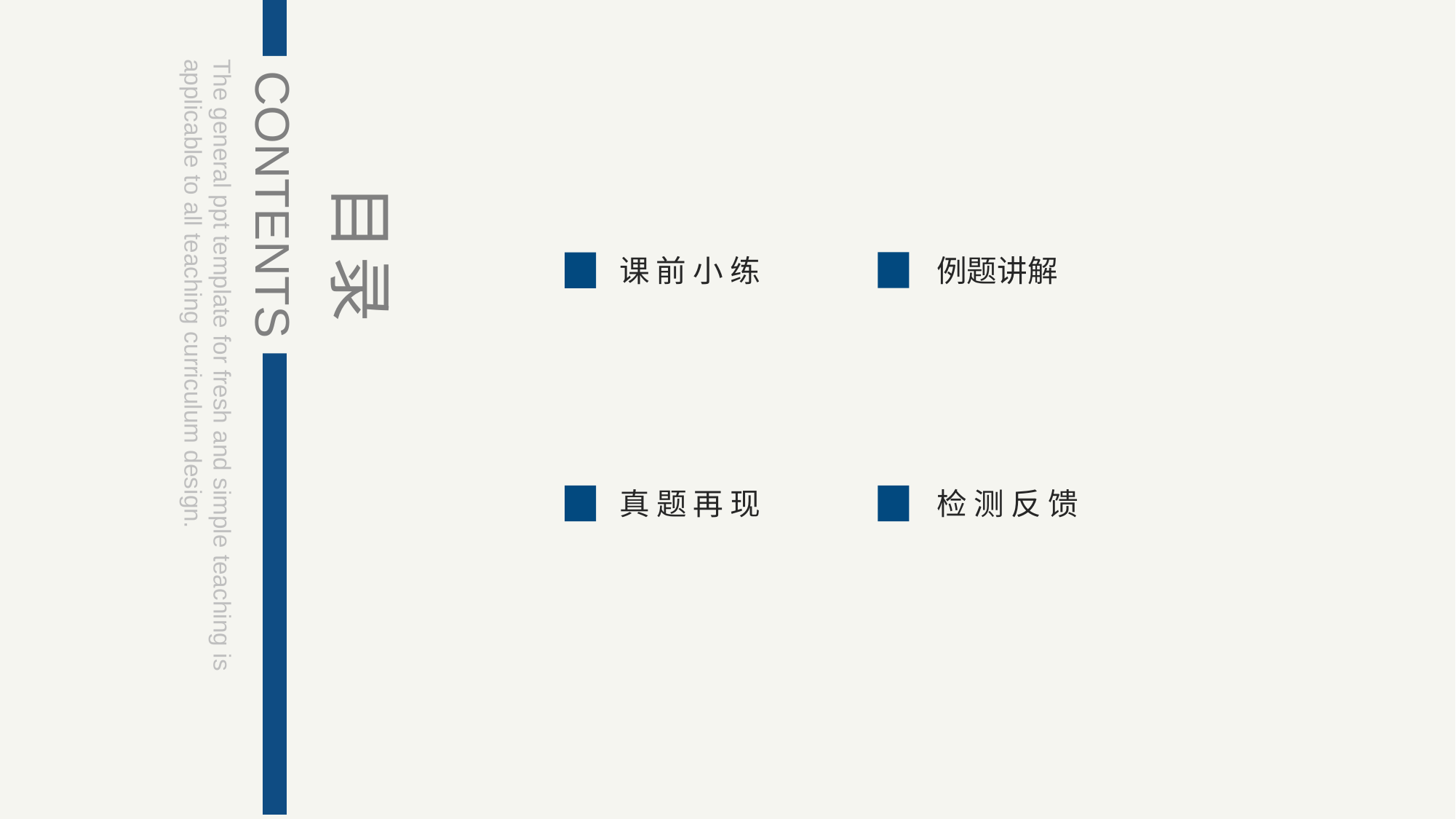

The general ppt template for fresh and simple teaching is applicable to all teaching curriculum design.
CONTENTS
目录
课 前 小 练
例题讲解

检 测 反 馈
真 题 再 现